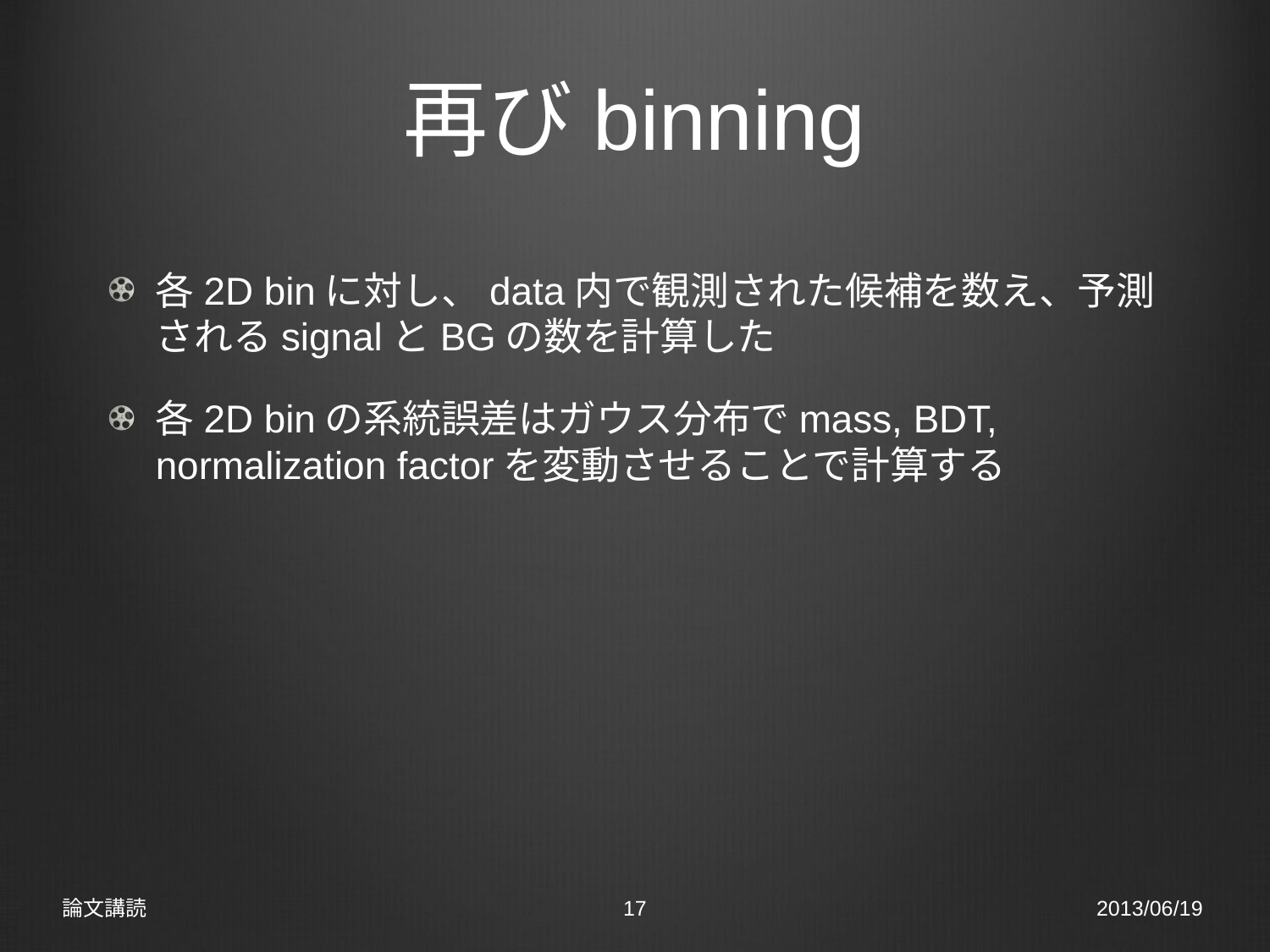

# 再びbinning
各2D binに対し、data内で観測された候補を数え、予測されるsignalとBGの数を計算した
各2D binの系統誤差はガウス分布でmass, BDT, normalization factorを変動させることで計算する

論文講読
17
2013/06/19